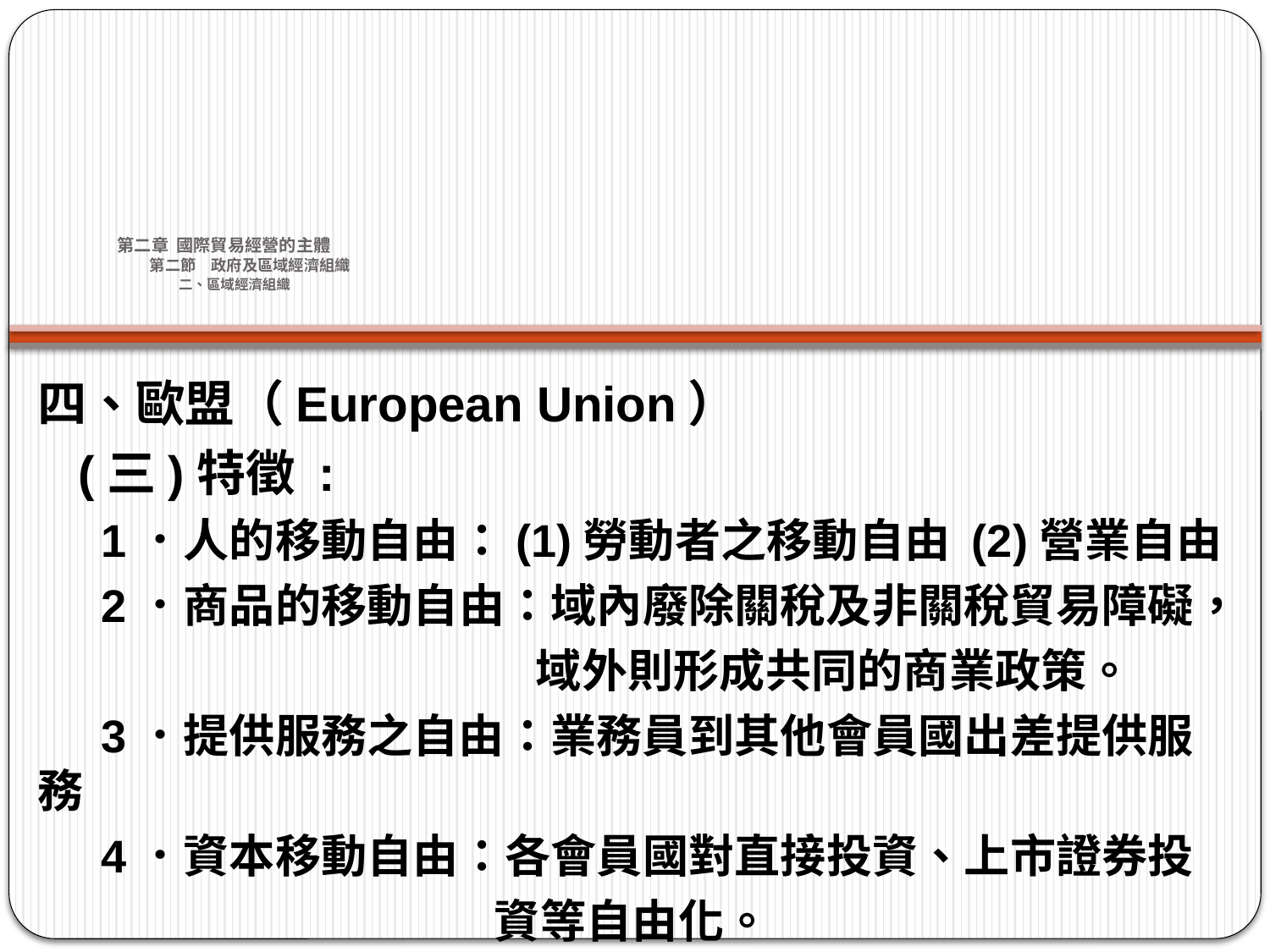

# 第二章  國際貿易經營的主體 第二節　政府及區域經濟組織 二、區域經濟組織
四、歐盟（European Union）
   (三)特徵 :
     1．人的移動自由：(1)勞動者之移動自由 (2)營業自由
     2．商品的移動自由：域內廢除關稅及非關稅貿易障礙，
                                               域外則形成共同的商業政策。
     3．提供服務之自由：業務員到其他會員國出差提供服務
     4．資本移動自由：各會員國對直接投資、上市證券投
                                           資等自由化。